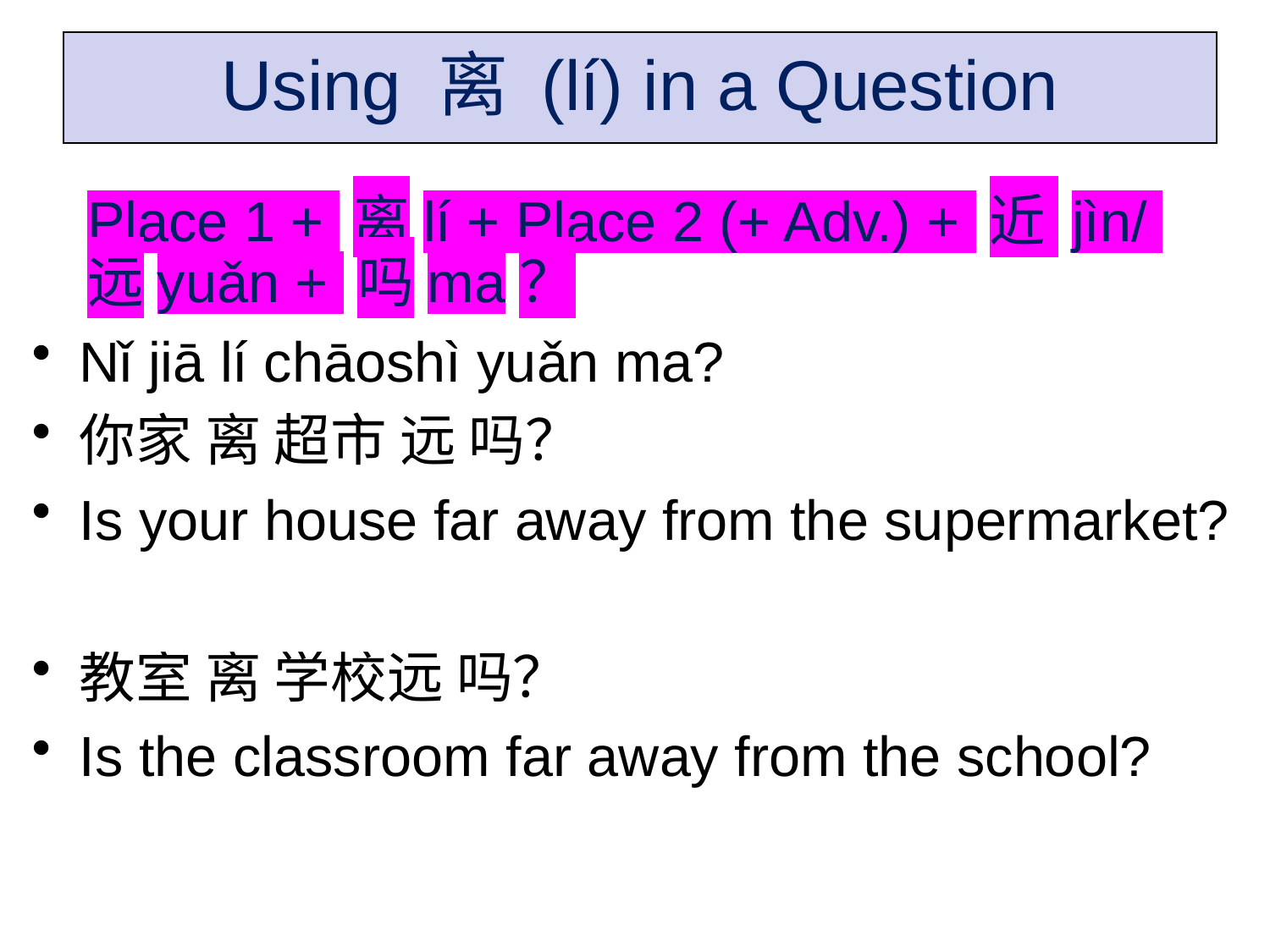

# Using 离 (lí) in a Question
Place 1 + 离lí + Place 2 (+ Adv.) + 近 jìn/
远yuǎn + 吗ma？
Nǐ jiā lí chāoshì yuǎn ma?
你家 离 超市 远 吗？
Is your house far away from the supermarket?
Jiàoshì lí xuéxiào yuǎn ma?
教室 离 学校远 吗？
Is the classroom far away from the school?